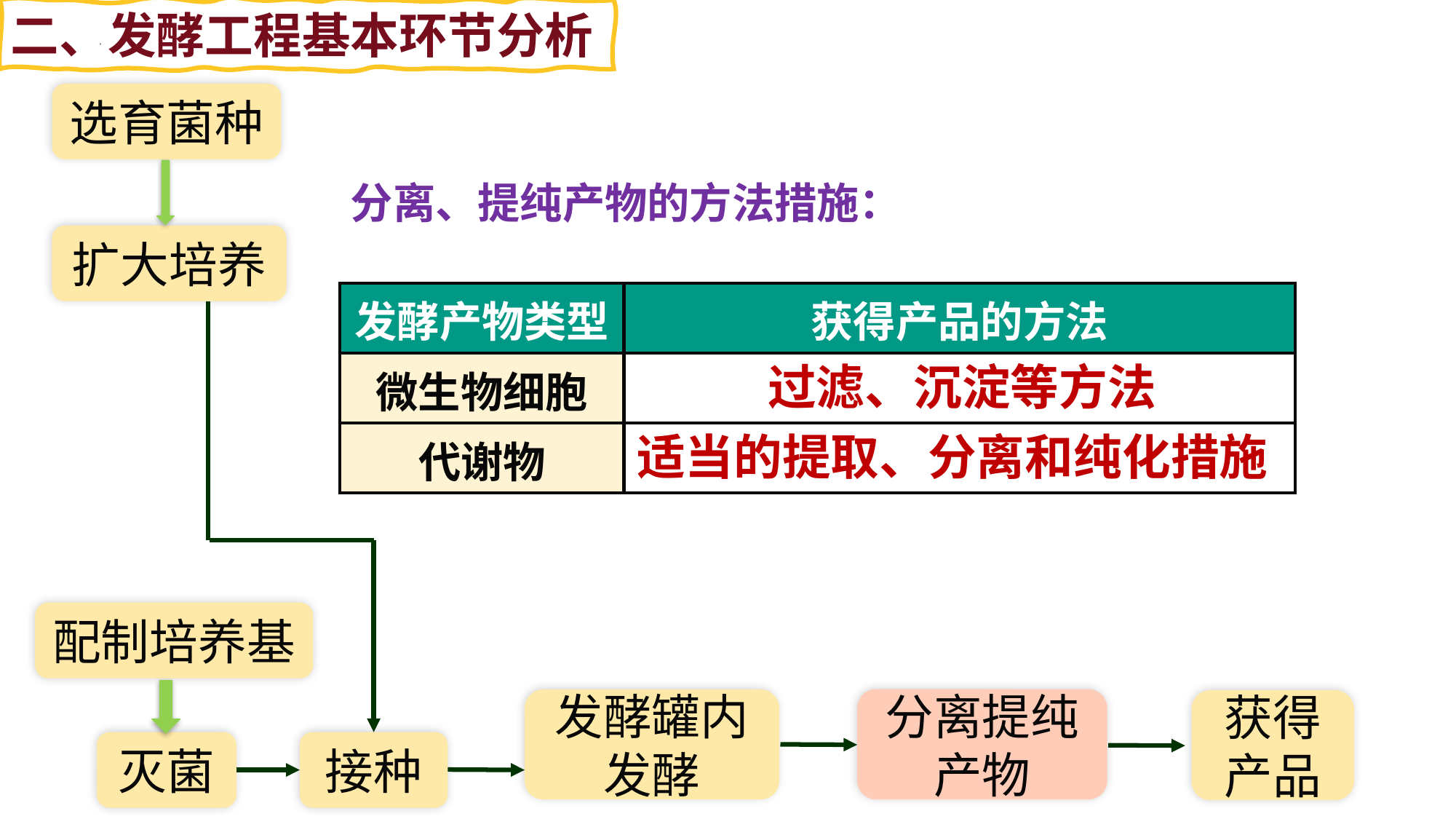

二、发酵工程基本环节分析
选育菌种
分离、提纯产物的方法措施：

扩大培养
| 发酵产物类型 | 获得产品的方法 |
| --- | --- |
| 微生物细胞 |  |
| 代谢物 |  |
过滤、沉淀等方法
适当的提取、分离和纯化措施
配制培养基
分离提纯产物
发酵罐内发酵
获得产品

接种
灭菌